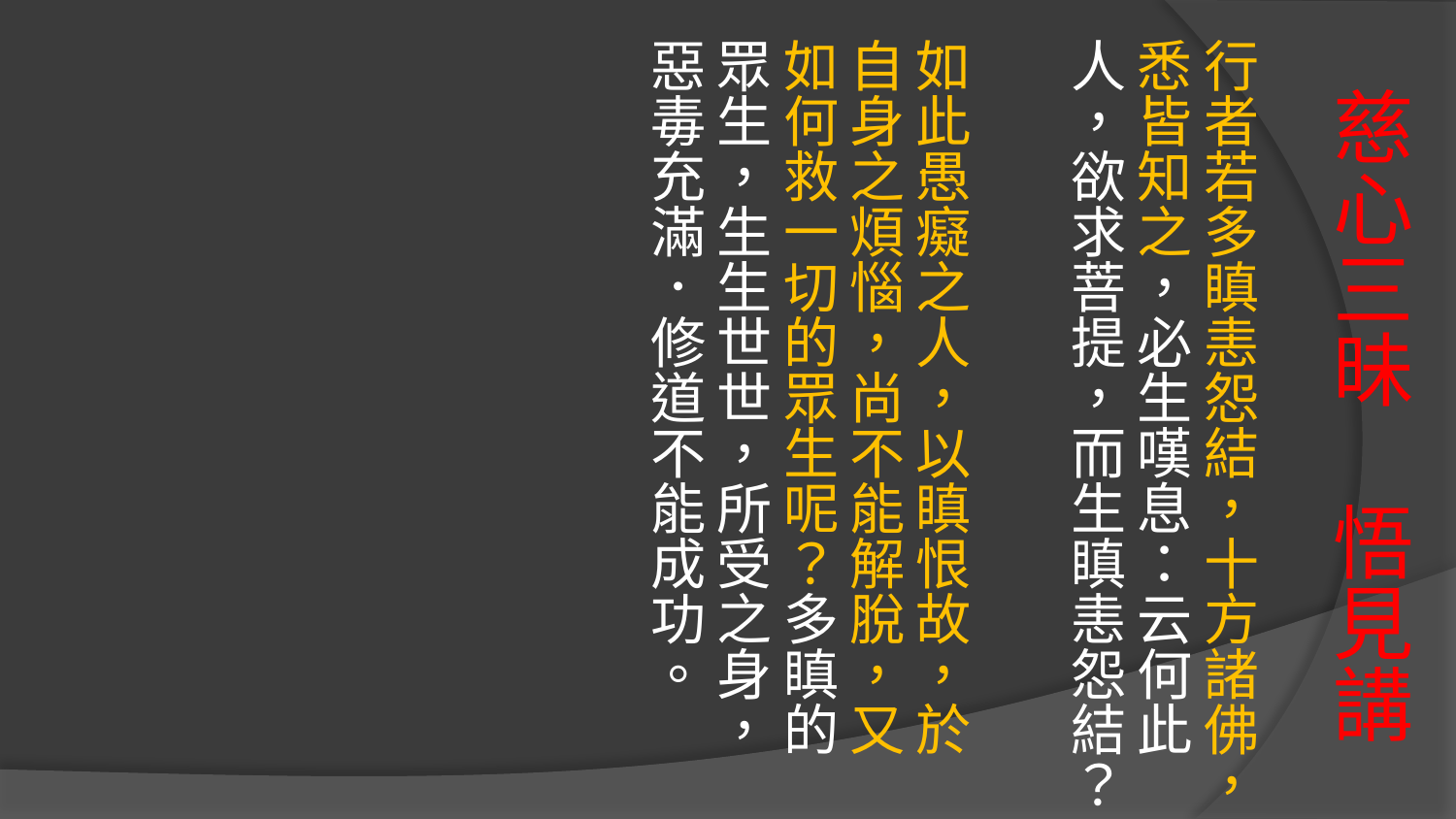

行者若多瞋恚怨結，十方諸佛，悉皆知之，必生嘆息：云何此人，欲求菩提，而生瞋恚怨結？

如此愚癡之人，以瞋恨故，於自身之煩惱，尚不能解脫，又如何救一切的眾生呢？多瞋的眾生，生生世世，所受之身，惡毒充滿．修道不能成功。

# 慈心三昧     悟見講